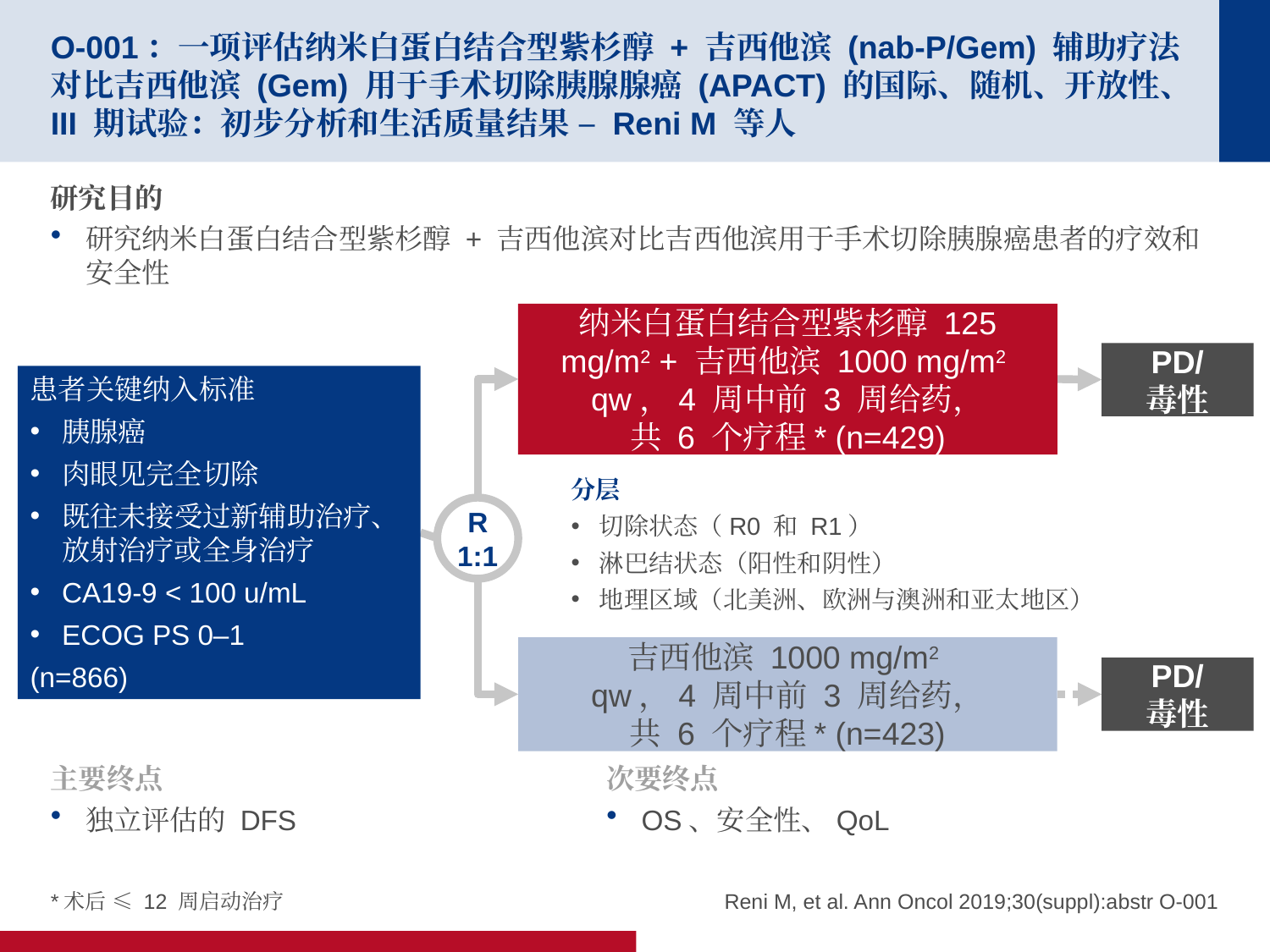

# O-001：一项评估纳米白蛋白结合型紫杉醇 + 吉西他滨 (nab-P/Gem) 辅助疗法对比吉西他滨 (Gem) 用于手术切除胰腺腺癌 (APACT) 的国际、随机、开放性、III 期试验：初步分析和生活质量结果 – Reni M 等人
研究目的
研究纳米白蛋白结合型紫杉醇 + 吉西他滨对比吉西他滨用于手术切除胰腺癌患者的疗效和安全性
纳米白蛋白结合型紫杉醇 125 mg/m2 + 吉西他滨 1000 mg/m2
qw，4 周中前 3 周给药，
共 6 个疗程* (n=429)
PD/
毒性
患者关键纳入标准
胰腺癌
肉眼见完全切除
既往未接受过新辅助治疗、放射治疗或全身治疗
CA19-9 < 100 u/mL
ECOG PS 0–1
(n=866)
分层
切除状态（R0 和 R1）
淋巴结状态（阳性和阴性）
地理区域（北美洲、欧洲与澳洲和亚太地区）
R
1:1
吉西他滨 1000 mg/m2
qw，4 周中前 3 周给药，
共 6 个疗程* (n=423)
PD/
毒性
主要终点
独立评估的 DFS

次要终点
OS、安全性、QoL
*术后 ≤ 12 周启动治疗
Reni M, et al. Ann Oncol 2019;30(suppl):abstr O-001